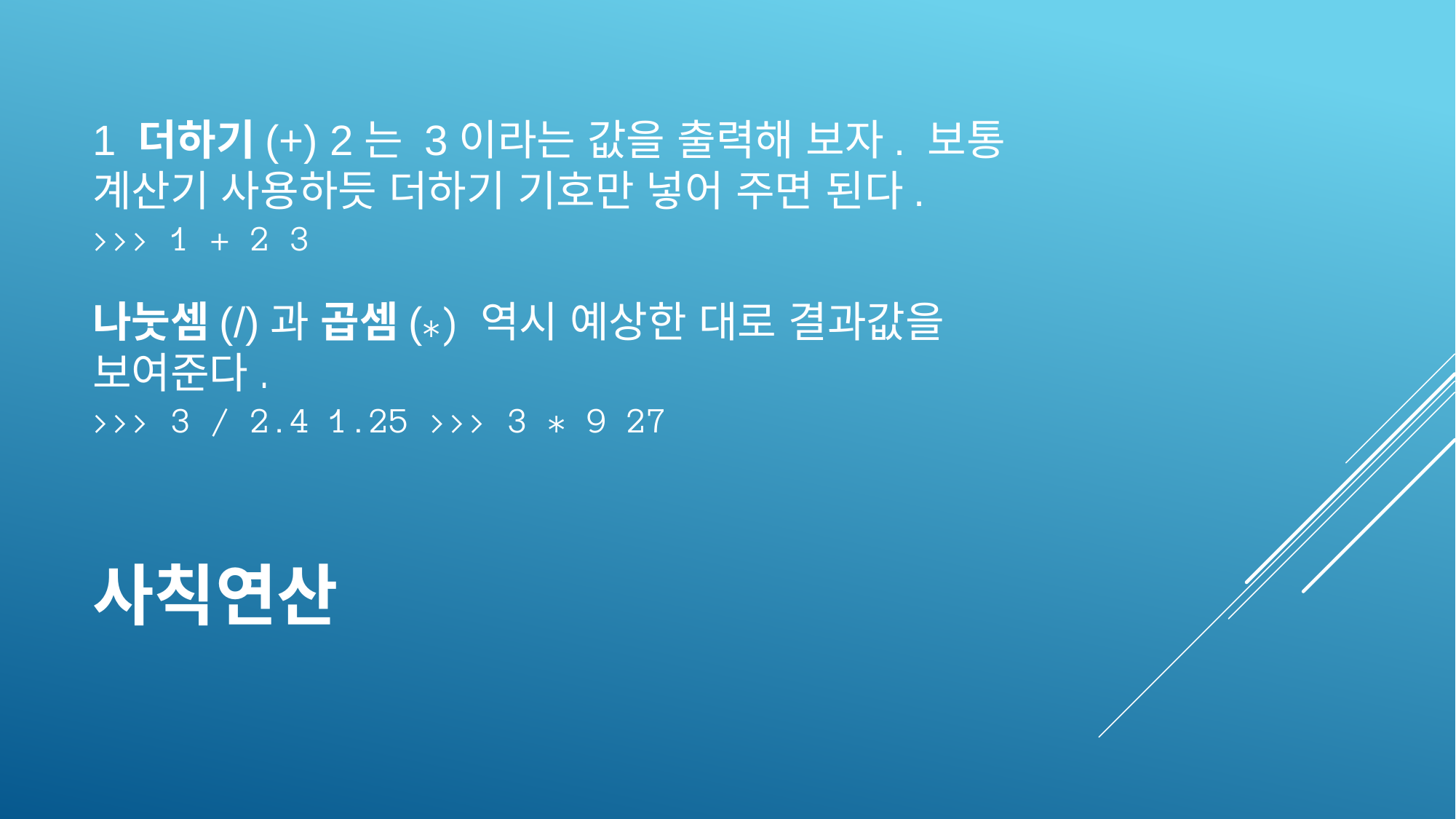

1 더하기(+) 2는 3이라는 값을 출력해 보자. 보통 계산기 사용하듯 더하기 기호만 넣어 주면 된다.
>>> 1 + 2 3

나눗셈(/)과 곱셈(*) 역시 예상한 대로 결과값을 보여준다.
>>> 3 / 2.4 1.25 >>> 3 * 9 27

# 사칙연산